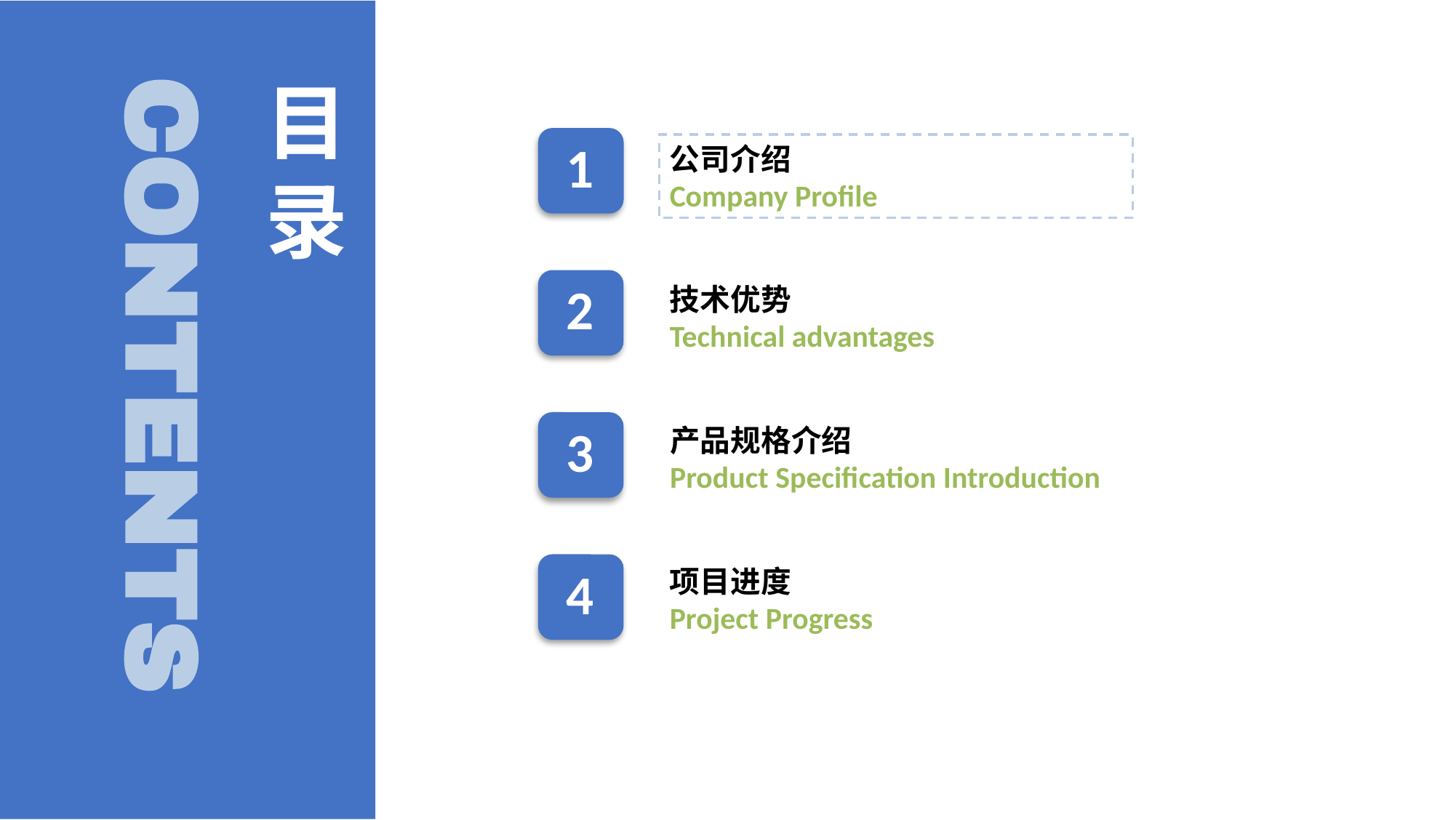

目录

1
公司介绍
Company Profile

2
技术优势
Technical advantages
CONTENTS

3
产品规格介绍
Product Specification Introduction

4
项目进度
Project Progress